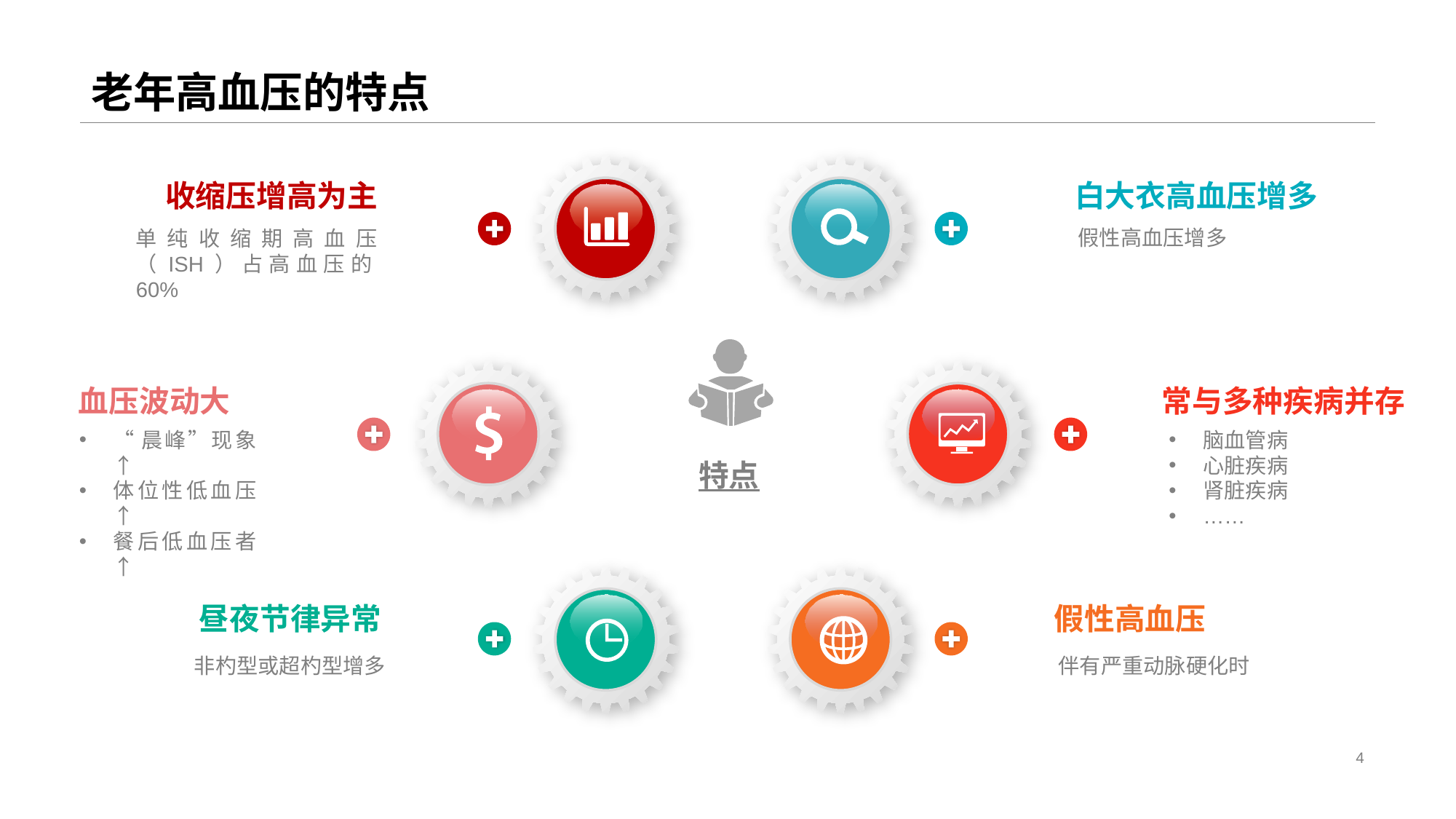

# 老年高血压的特点

收缩压增高为主
单纯收缩期高血压（ISH）占高血压的60%
白大衣高血压增多
假性高血压增多

特点

血压波动大
“晨峰”现象↑
体位性低血压↑
餐后低血压者↑
常与多种疾病并存
脑血管病
心脏疾病
肾脏疾病
……

假性高血压
伴有严重动脉硬化时
昼夜节律异常
非杓型或超杓型增多

4